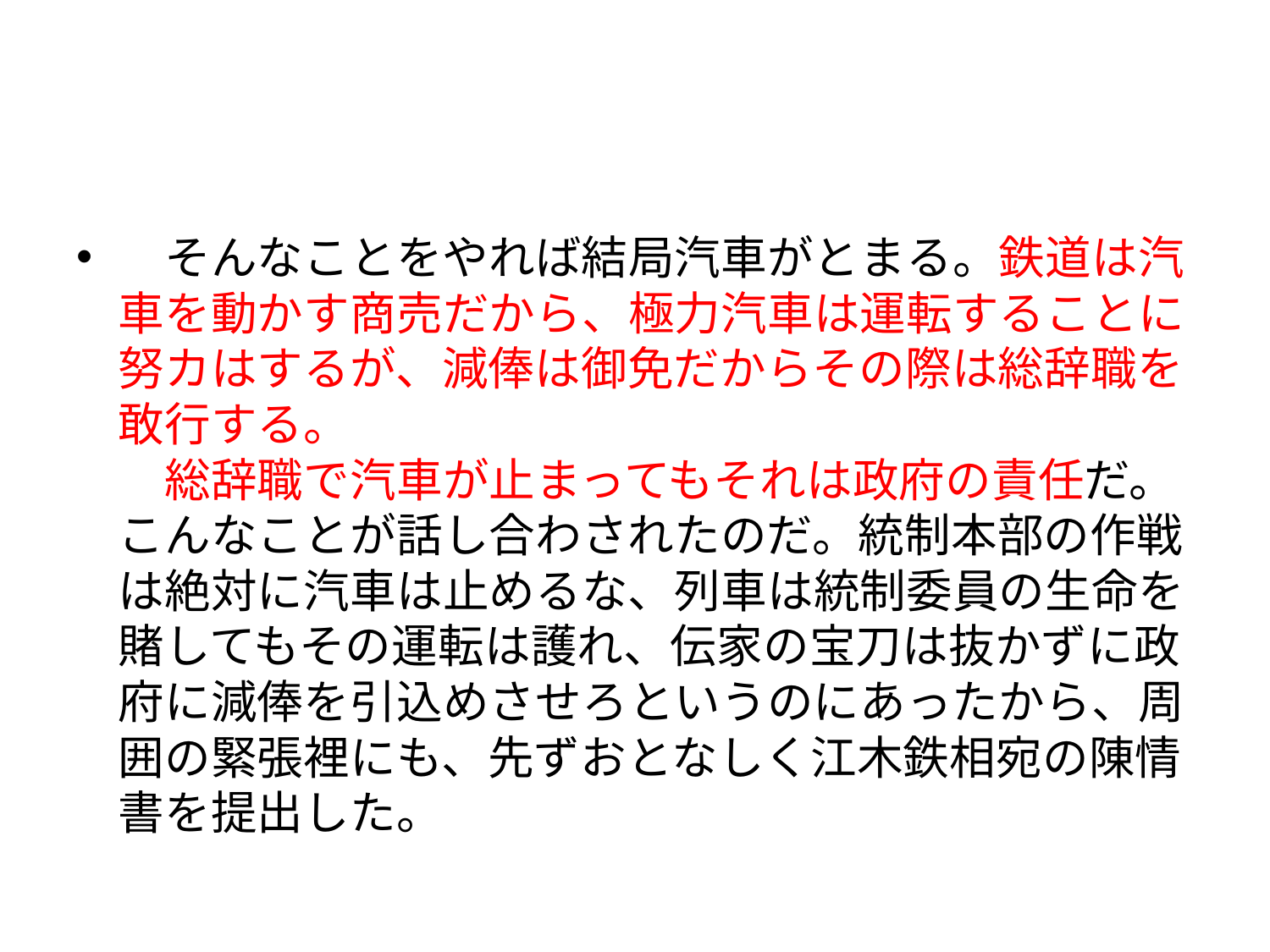

#
　そんなことをやれば結局汽車がとまる。鉄道は汽車を動かす商売だから、極力汽車は運転することに努カはするが、減俸は御免だからその際は総辞職を敢行する。
　総辞職で汽車が止まってもそれは政府の責任だ。こんなことが話し合わされたのだ。統制本部の作戦は絶対に汽車は止めるな、列車は統制委員の生命を賭してもその運転は護れ、伝家の宝刀は抜かずに政府に減俸を引込めさせろというのにあったから、周囲の緊張裡にも、先ずおとなしく江木鉄相宛の陳情書を提出した。